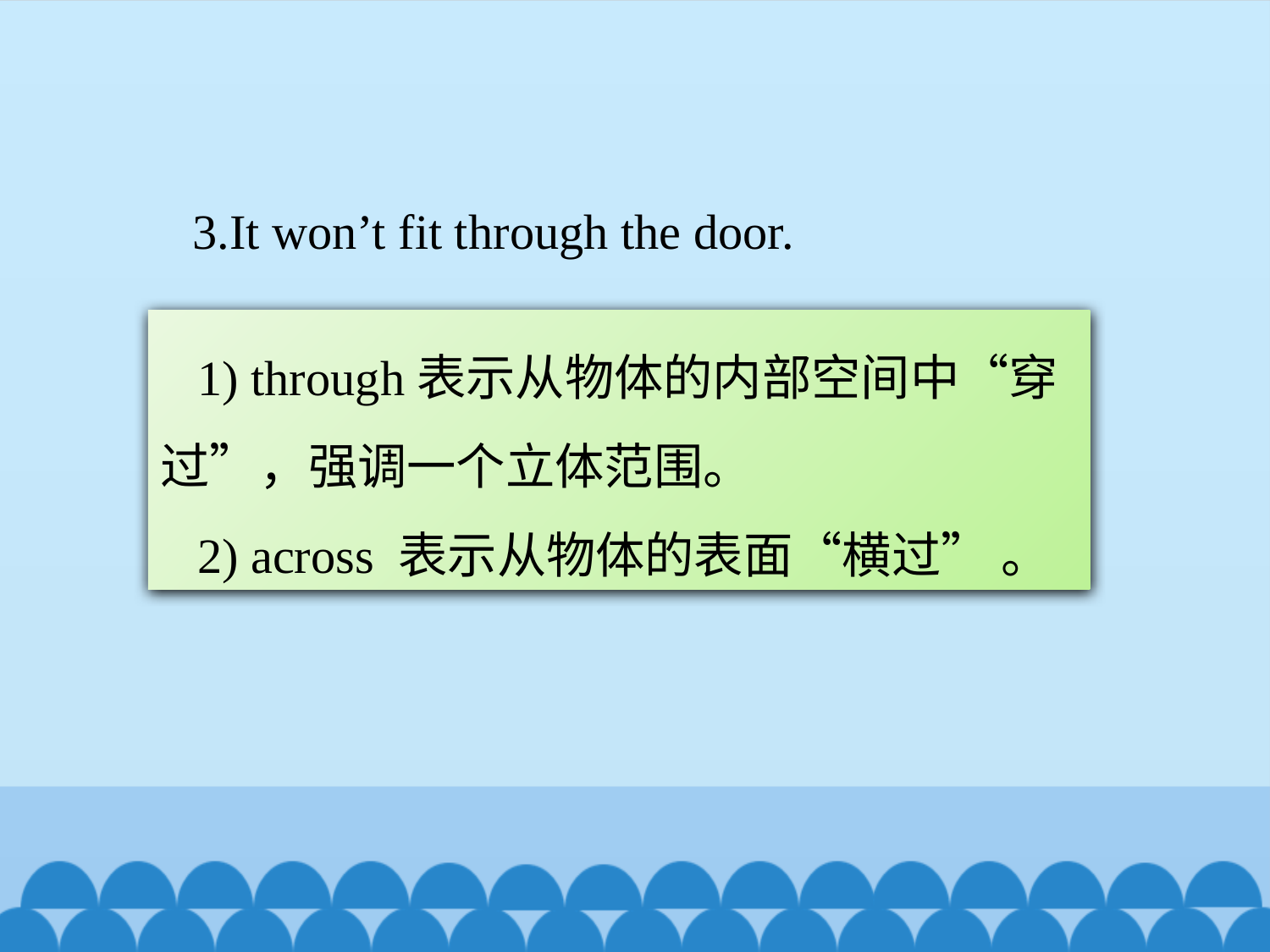

3.It won’t fit through the door.
   1) through表示从物体的内部空间中“穿过”，强调一个立体范围。
   2) across 表示从物体的表面“横过” 。